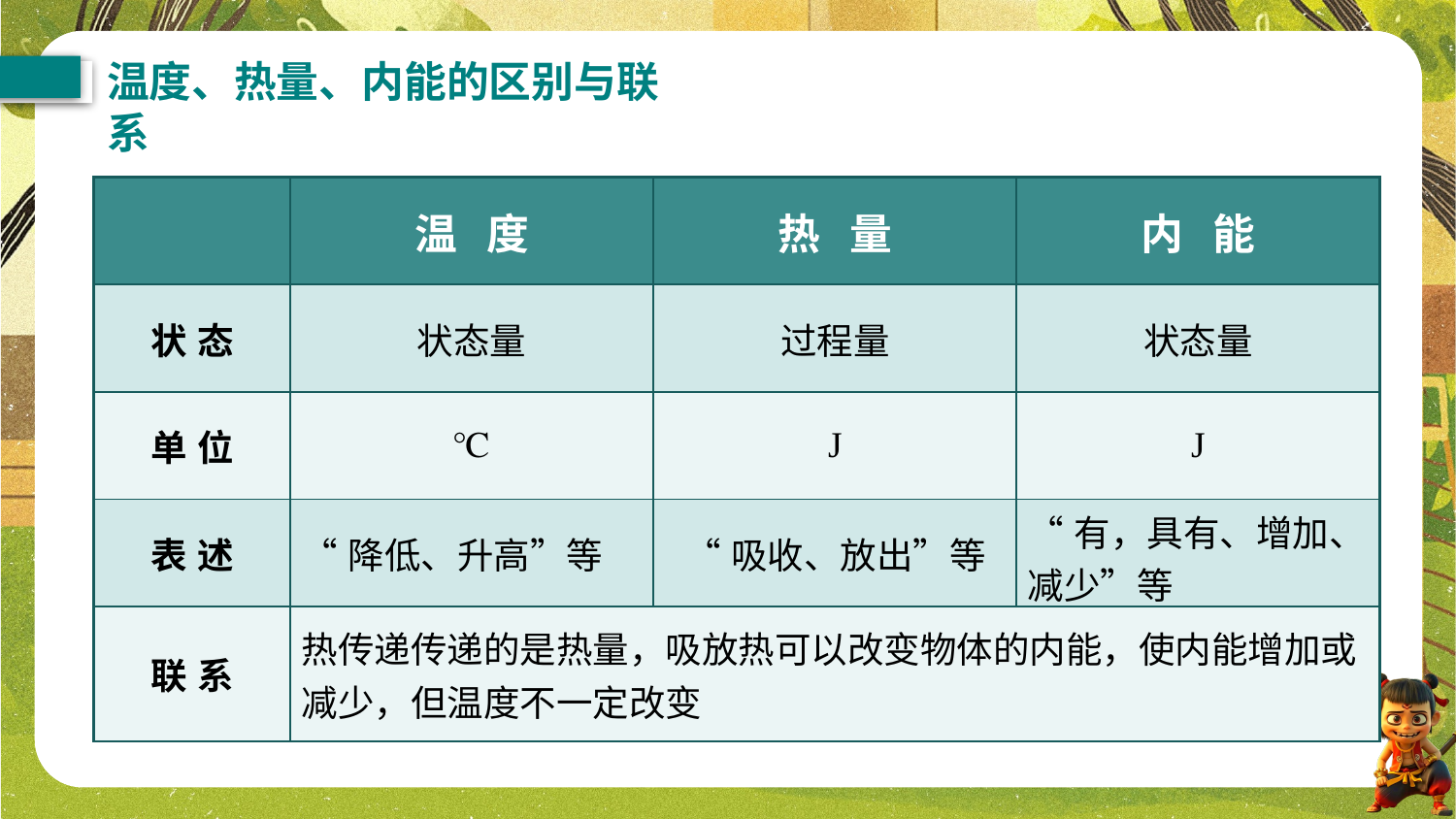

温度、热量、内能的区别与联系

|  | 温 度 | 热 量 | 内 能 |
| --- | --- | --- | --- |
| 状态 | 状态量 | 过程量 | 状态量 |
| 单位 | ℃ | J | J |
| 表述 | “降低、升高”等 | “吸收、放出”等 | “有，具有、增加、减少”等 |
| 联系 | 热传递传递的是热量，吸放热可以改变物体的内能，使内能增加或减少，但温度不一定改变 |  |  |